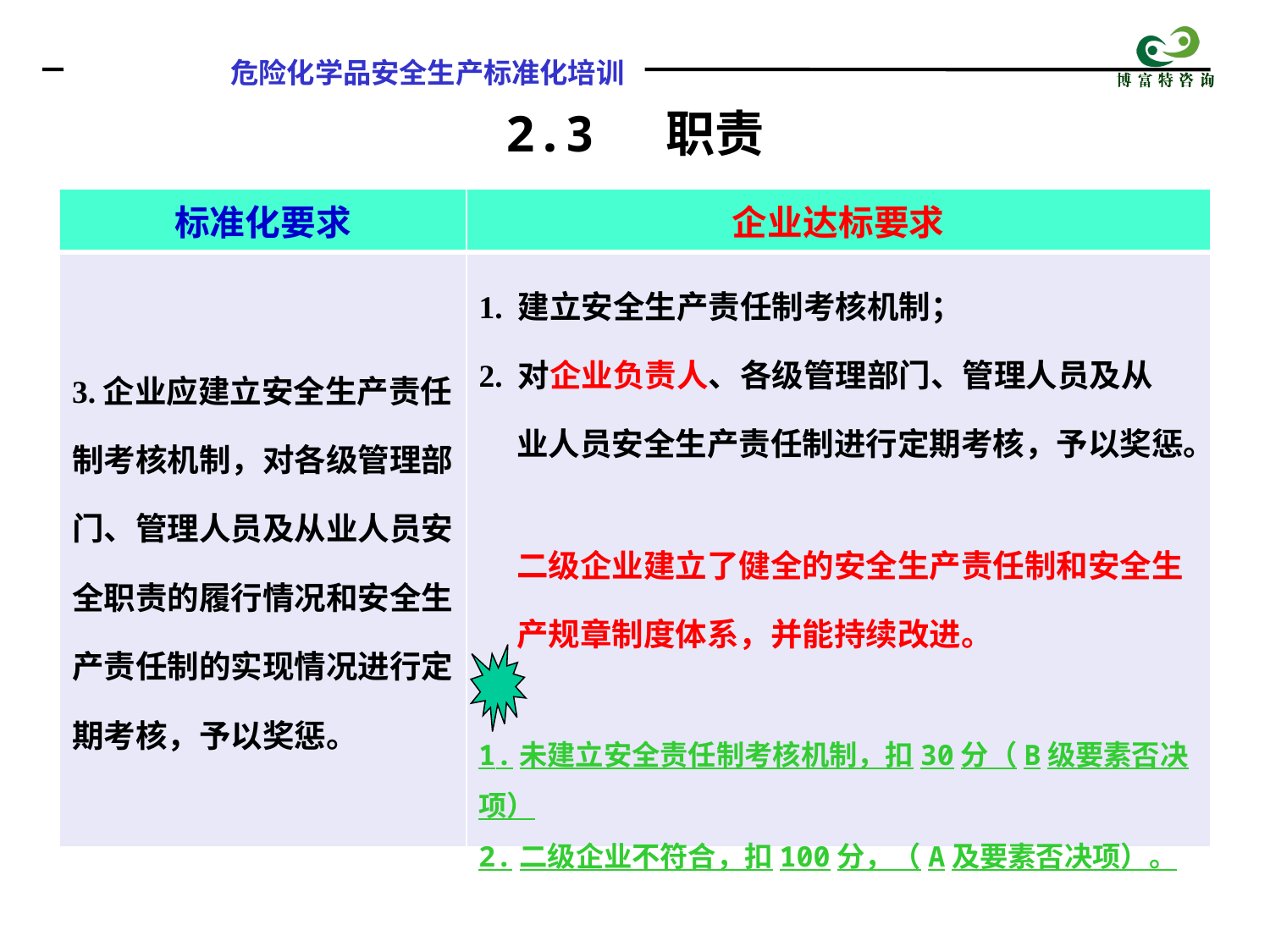

2.3  职责
| 标准化要求 | 企业达标要求 |
| --- | --- |
| 3.企业应建立安全生产责任制考核机制，对各级管理部门、管理人员及从业人员安全职责的履行情况和安全生产责任制的实现情况进行定期考核，予以奖惩。 | 1. 建立安全生产责任制考核机制； 2. 对企业负责人、各级管理部门、管理人员及从 业人员安全生产责任制进行定期考核，予以奖惩。 二级企业建立了健全的安全生产责任制和安全生 产规章制度体系，并能持续改进。 |

1.未建立安全责任制考核机制，扣30分（B级要素否决项）
2.二级企业不符合，扣100分，（A及要素否决项）。